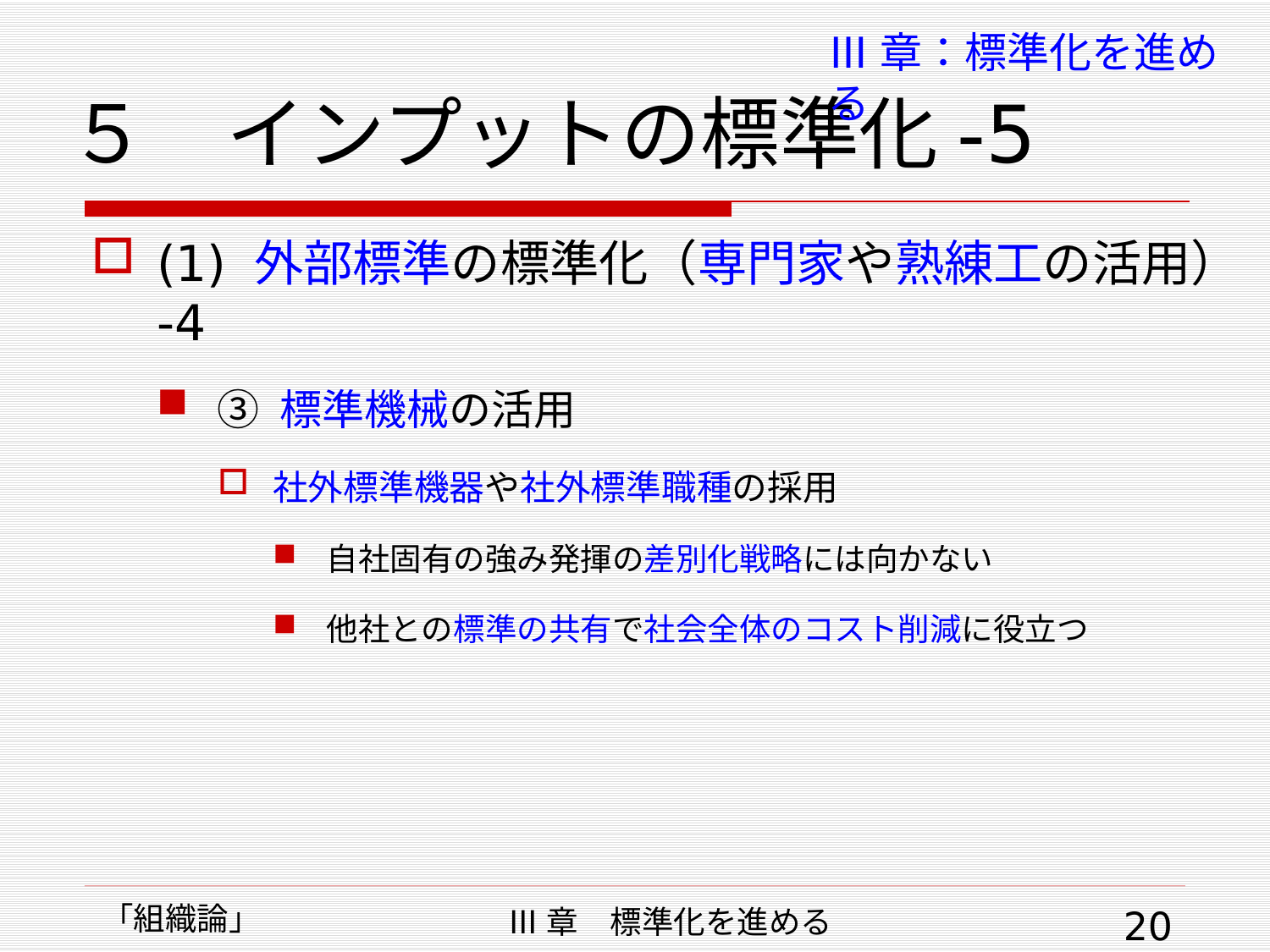

# ５　インプットの標準化-5
Ⅲ章：標準化を進める
(1) 外部標準の標準化（専門家や熟練工の活用）-4
③ 標準機械の活用
社外標準機器や社外標準職種の採用
自社固有の強み発揮の差別化戦略には向かない
他社との標準の共有で社会全体のコスト削減に役立つ
「組織論」
Ⅲ章　標準化を進める
20